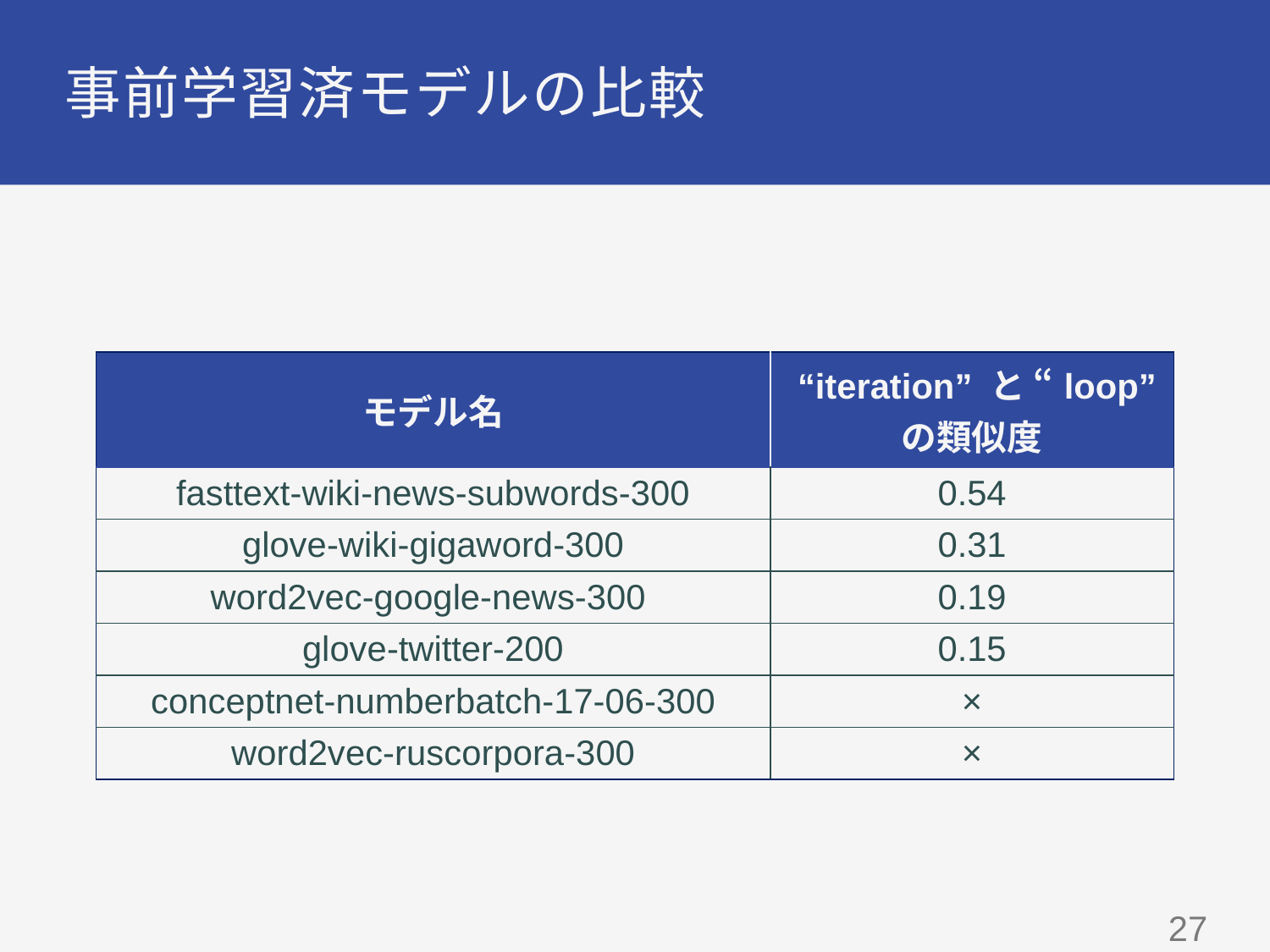

# 事前学習済モデルの比較
| モデル名 | “iteration” と “loop” の類似度 |
| --- | --- |
| fasttext-wiki-news-subwords-300 | 0.54 |
| glove-wiki-gigaword-300 | 0.31 |
| word2vec-google-news-300 | 0.19 |
| glove-twitter-200 | 0.15 |
| conceptnet-numberbatch-17-06-300 | × |
| word2vec-ruscorpora-300 | × |
27